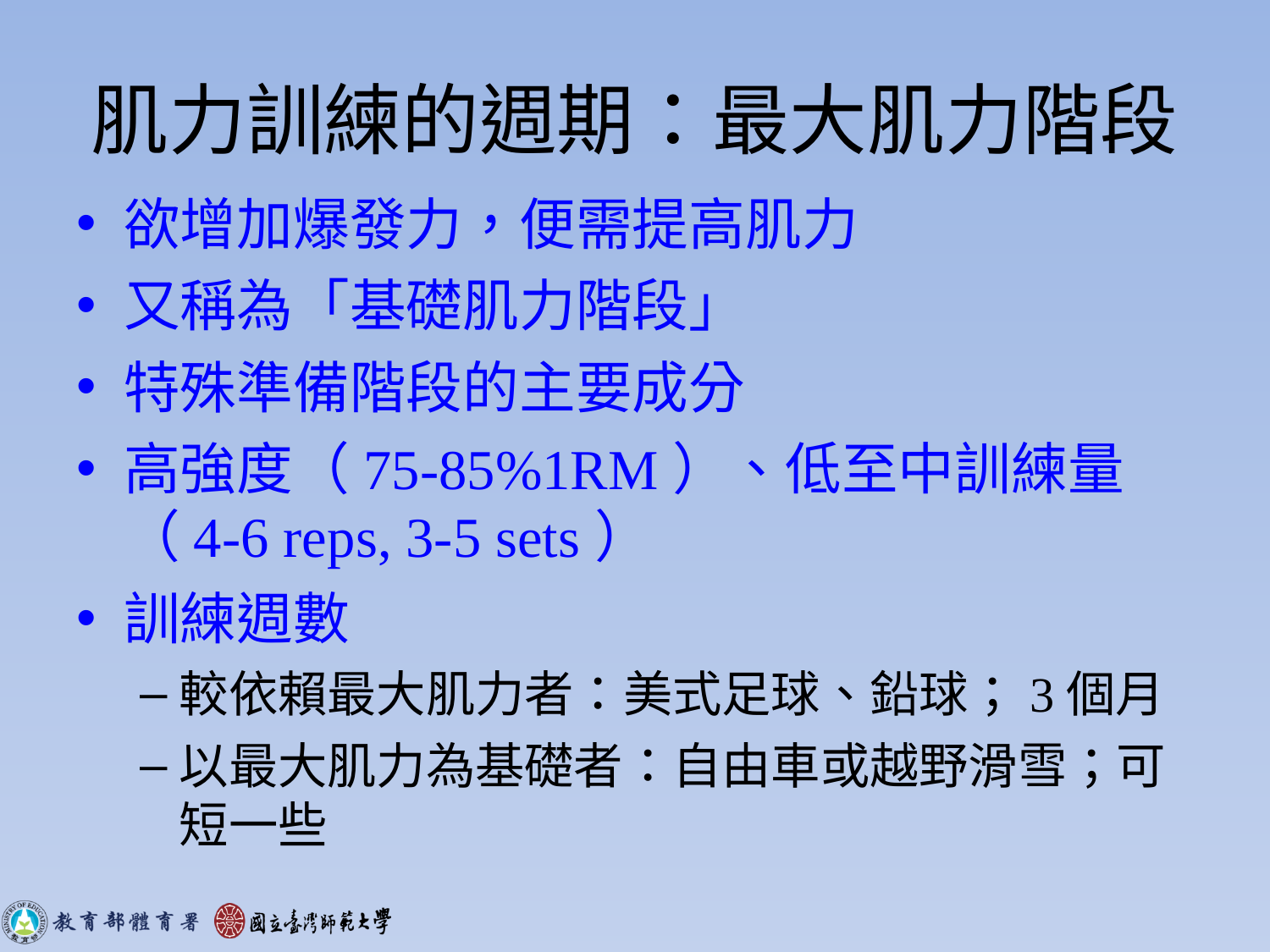

# 肌力訓練的週期：最大肌力階段
欲增加爆發力，便需提高肌力
又稱為「基礎肌力階段」
特殊準備階段的主要成分
高強度（75-85%1RM）、低至中訓練量（4-6 reps, 3-5 sets）
訓練週數
較依賴最大肌力者：美式足球、鉛球；3個月
以最大肌力為基礎者：自由車或越野滑雪；可短一些